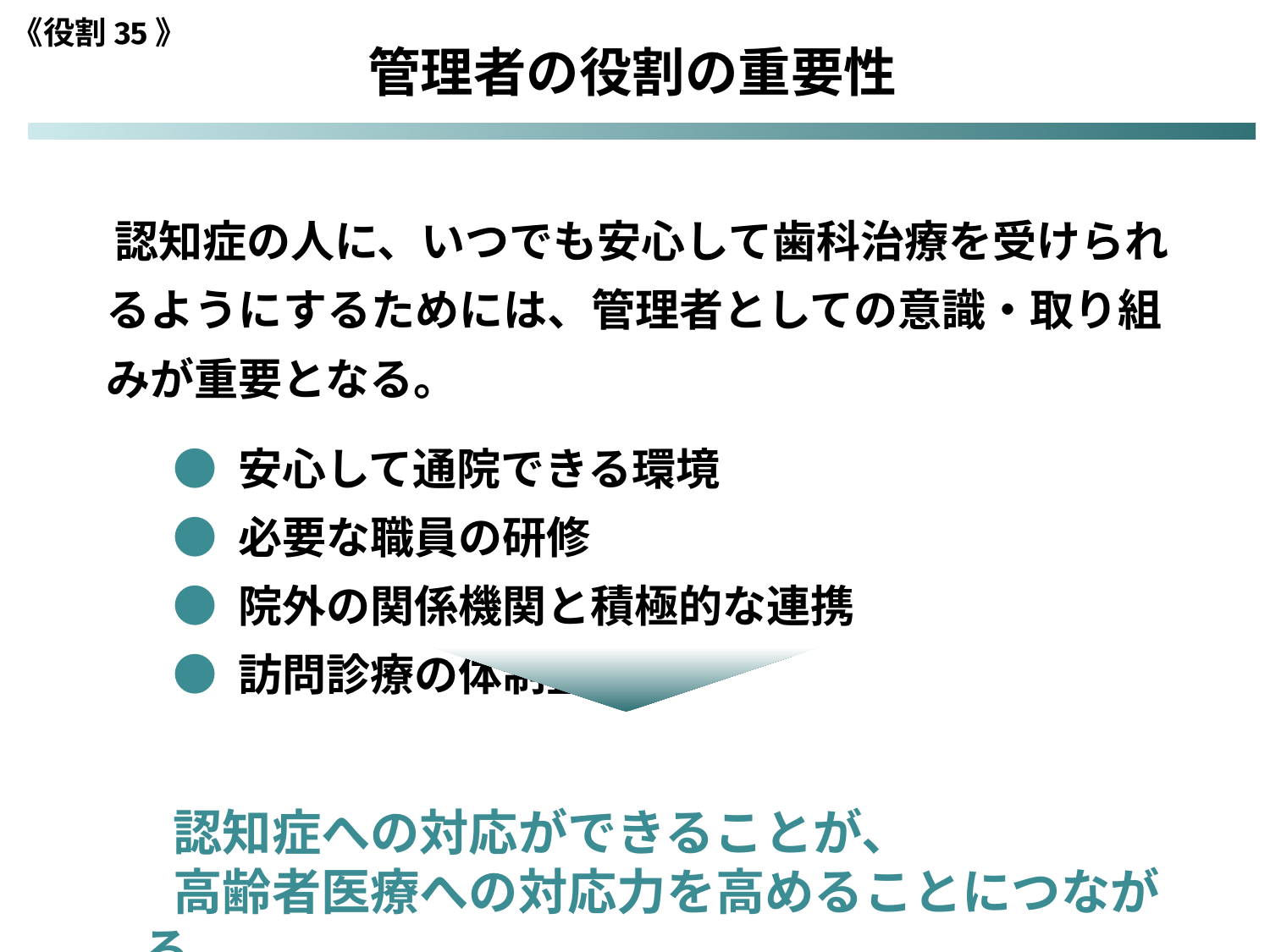

《役割35》
管理者の役割の重要性

 認知症の人に、いつでも安心して歯科治療を受けられるようにするためには、管理者としての意識・取り組みが重要となる。
        ● 安心して通院できる環境
        ● 必要な職員の研修
        ● 院外の関係機関と積極的な連携
        ● 訪問診療の体制整備

      認知症への対応ができることが、
      高齢者医療への対応力を高めることにつながる